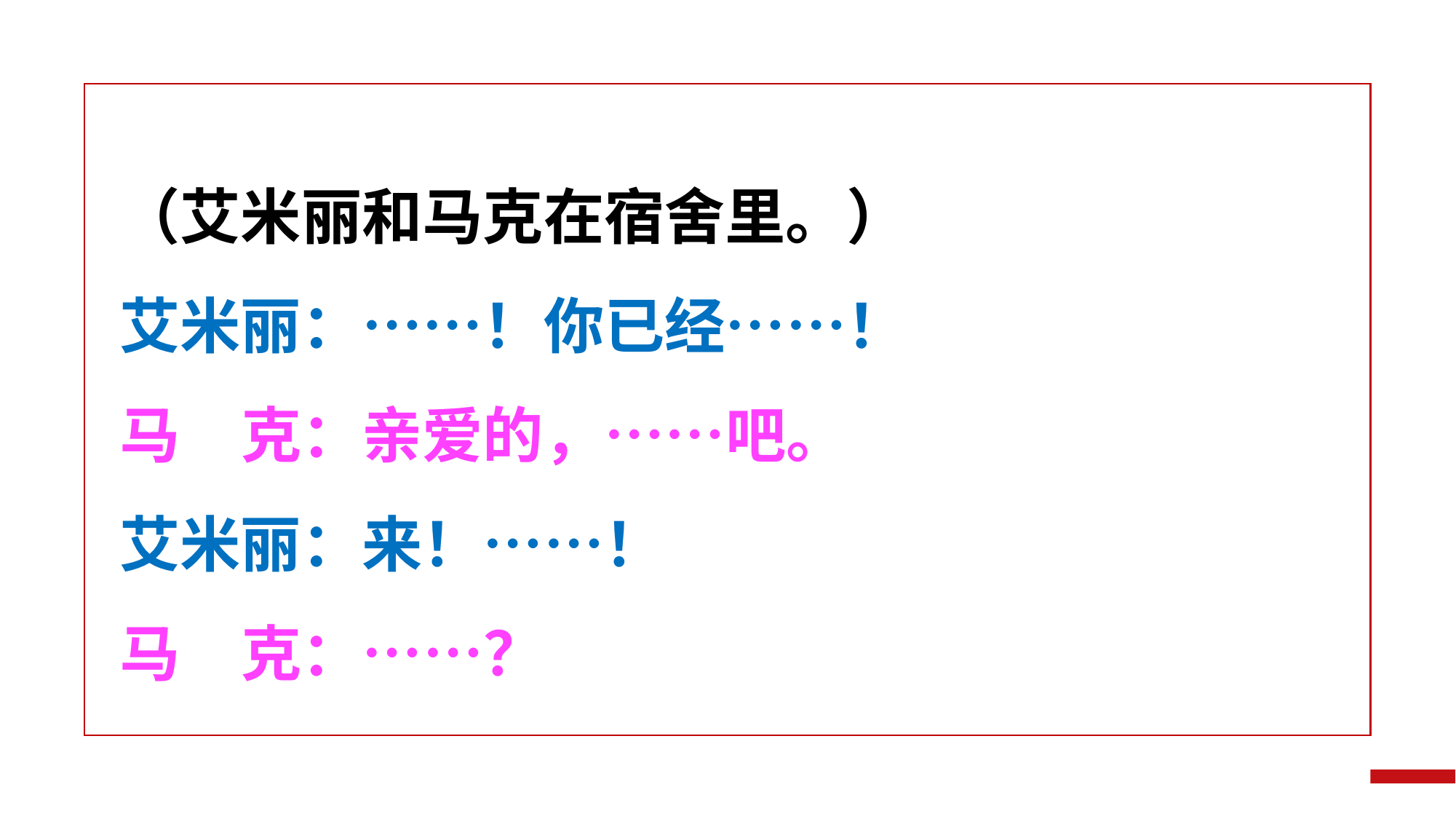

（艾米丽和马克在宿舍里。）
艾米丽：……！你已经……！
马  克：亲爱的，……吧。
艾米丽：来！……！
马  克：……？